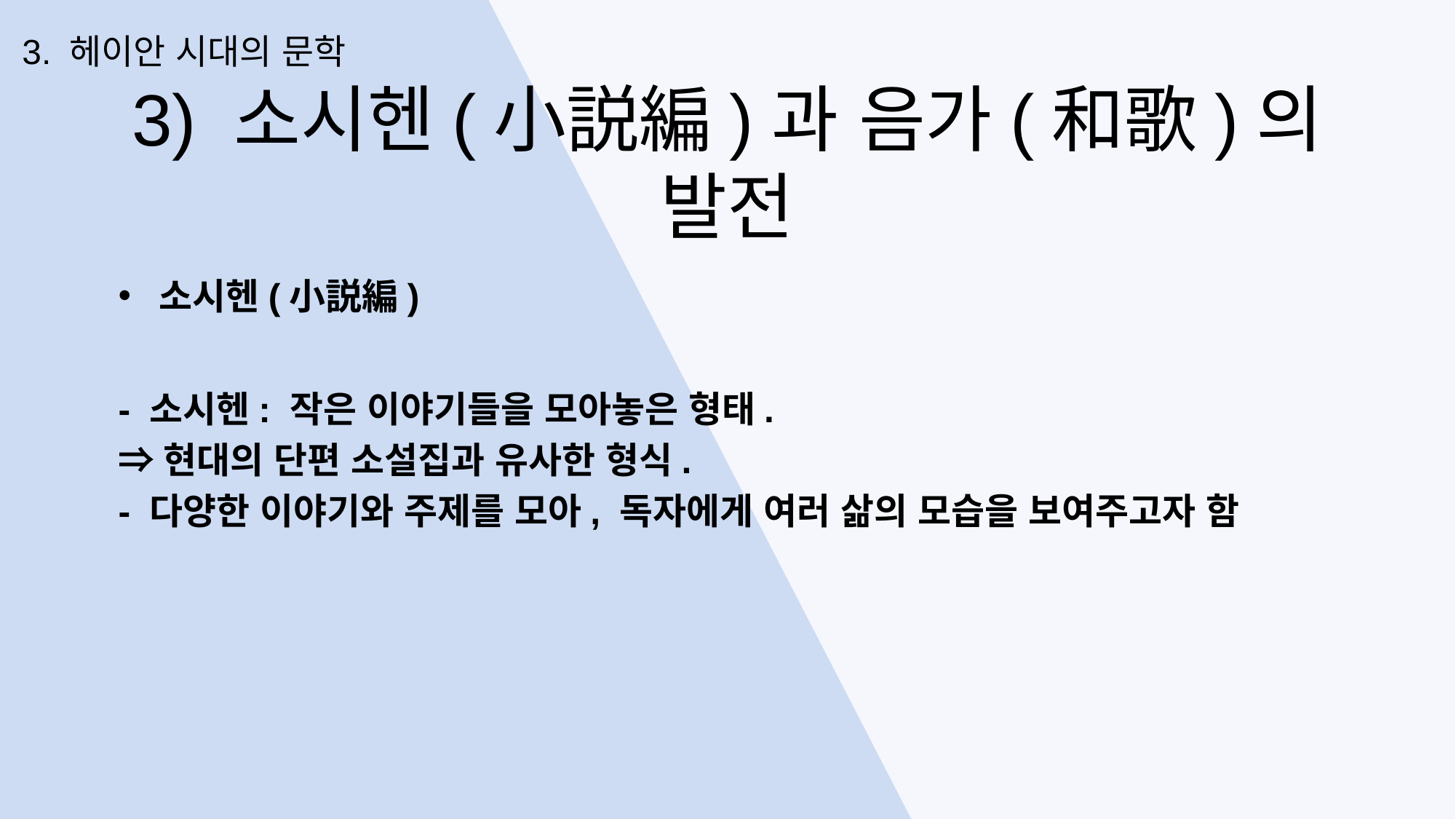

3. 헤이안 시대의 문학
3) 소시헨(小説編)과 음가(和歌)의 발전
소시헨(小説編)

- 소시헨: 작은 이야기들을 모아놓은 형태.
⇒현대의 단편 소설집과 유사한 형식.
- 다양한 이야기와 주제를 모아, 독자에게 여러 삶의 모습을 보여주고자 함